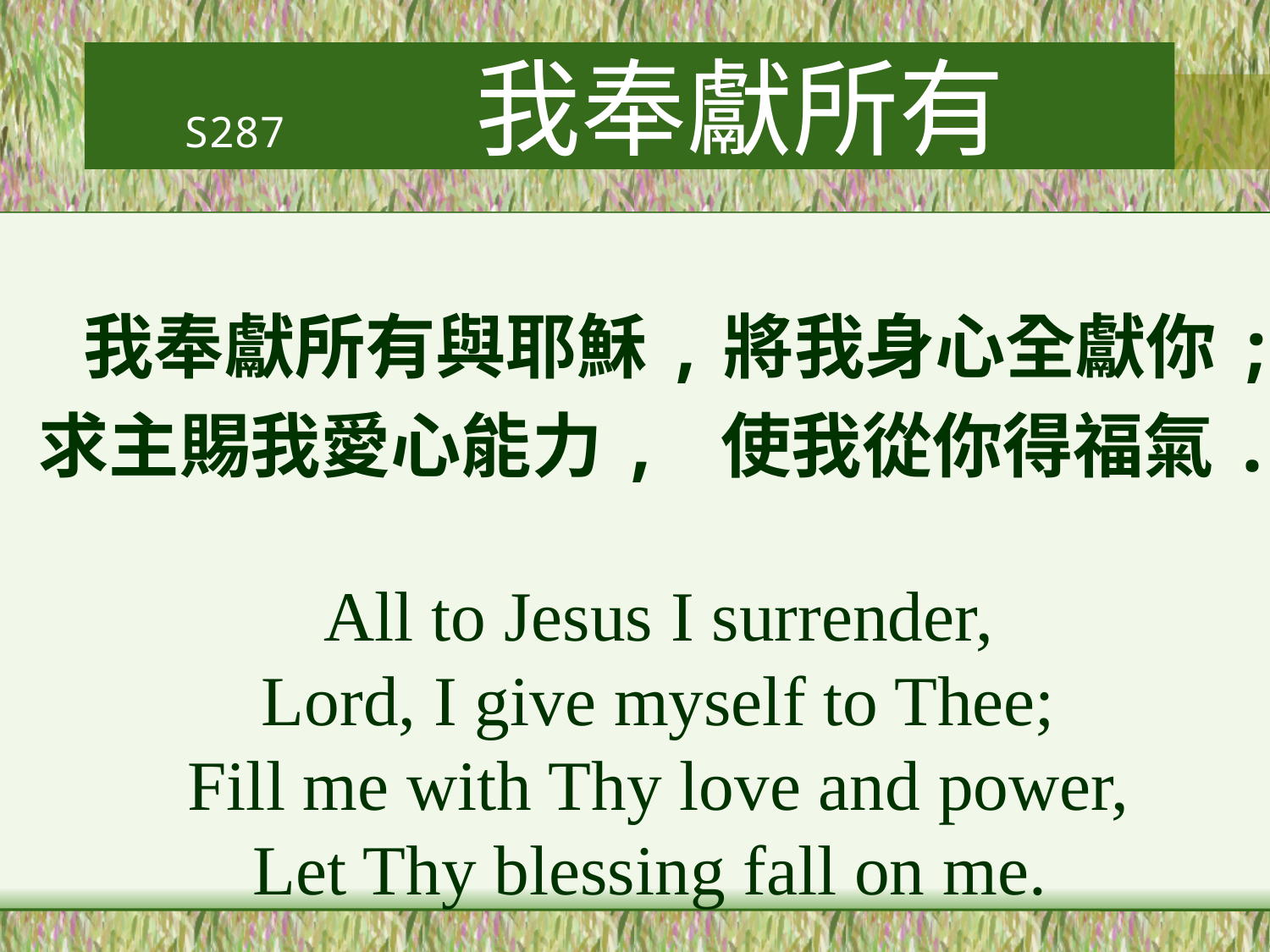

# S287       我奉獻所有
我奉獻所有與耶穌,將我身心全獻你;
求主賜我愛心能力, 使我從你得福氣.
All to Jesus I surrender,
Lord, I give myself to Thee;
Fill me with Thy love and power,
Let Thy blessing fall on me.